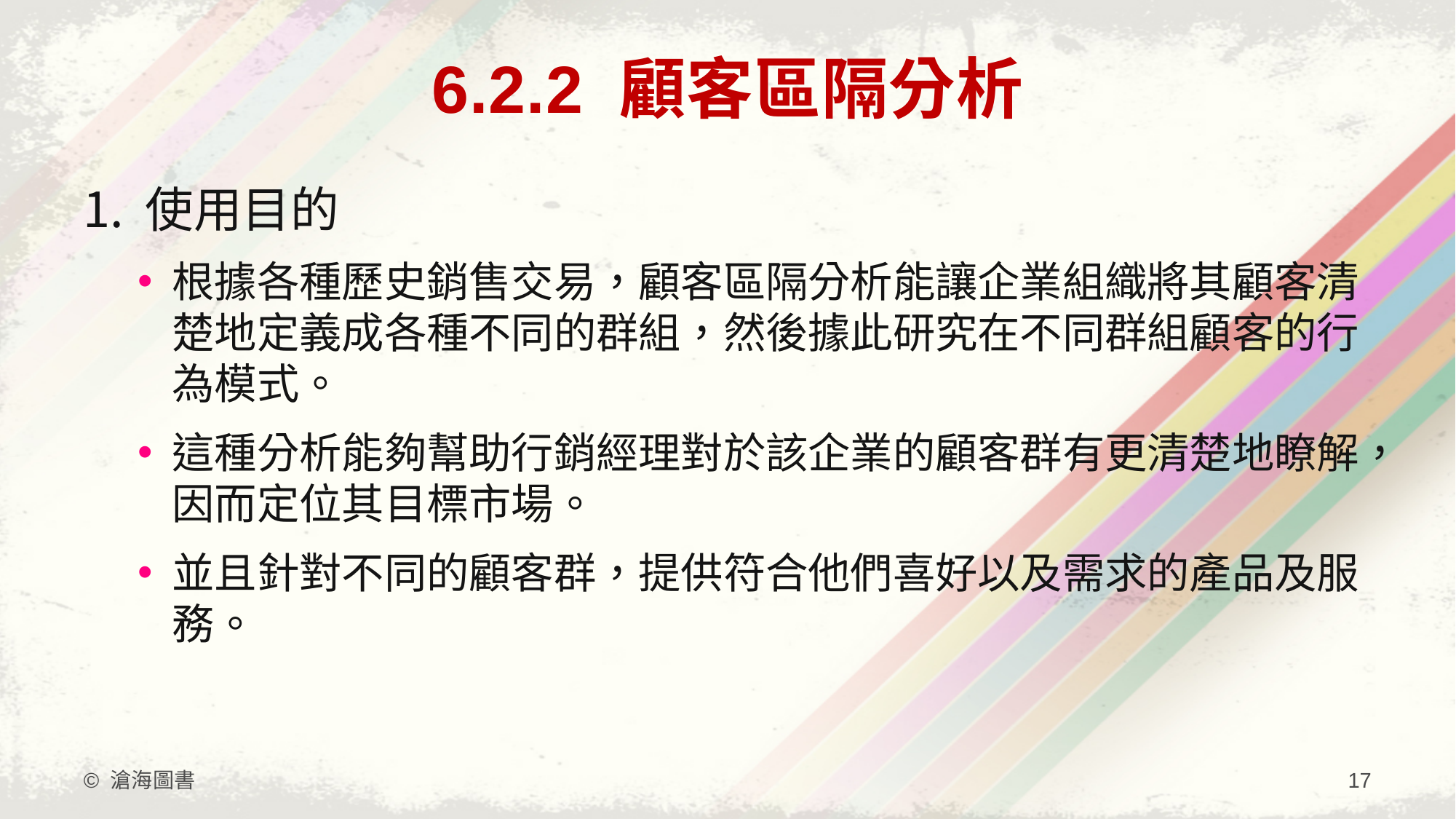

# 6.2.2 顧客區隔分析
使用目的
根據各種歷史銷售交易，顧客區隔分析能讓企業組織將其顧客清楚地定義成各種不同的群組，然後據此研究在不同群組顧客的行為模式。
這種分析能夠幫助行銷經理對於該企業的顧客群有更清楚地瞭解，因而定位其目標市場。
並且針對不同的顧客群，提供符合他們喜好以及需求的產品及服務。
© 滄海圖書
17